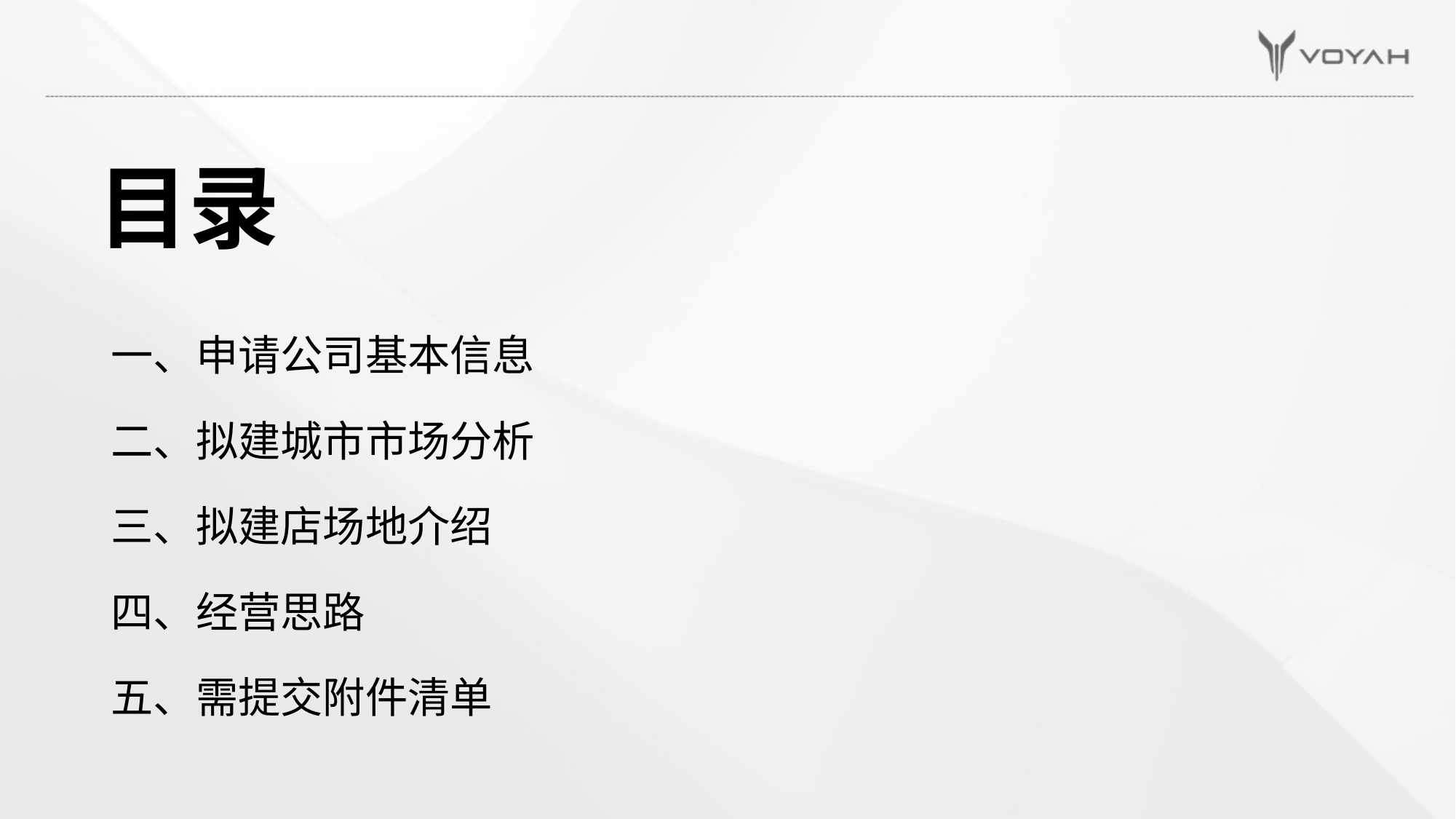

目录
一、申请公司基本信息
二、拟建城市市场分析
三、拟建店场地介绍
四、经营思路
五、需提交附件清单